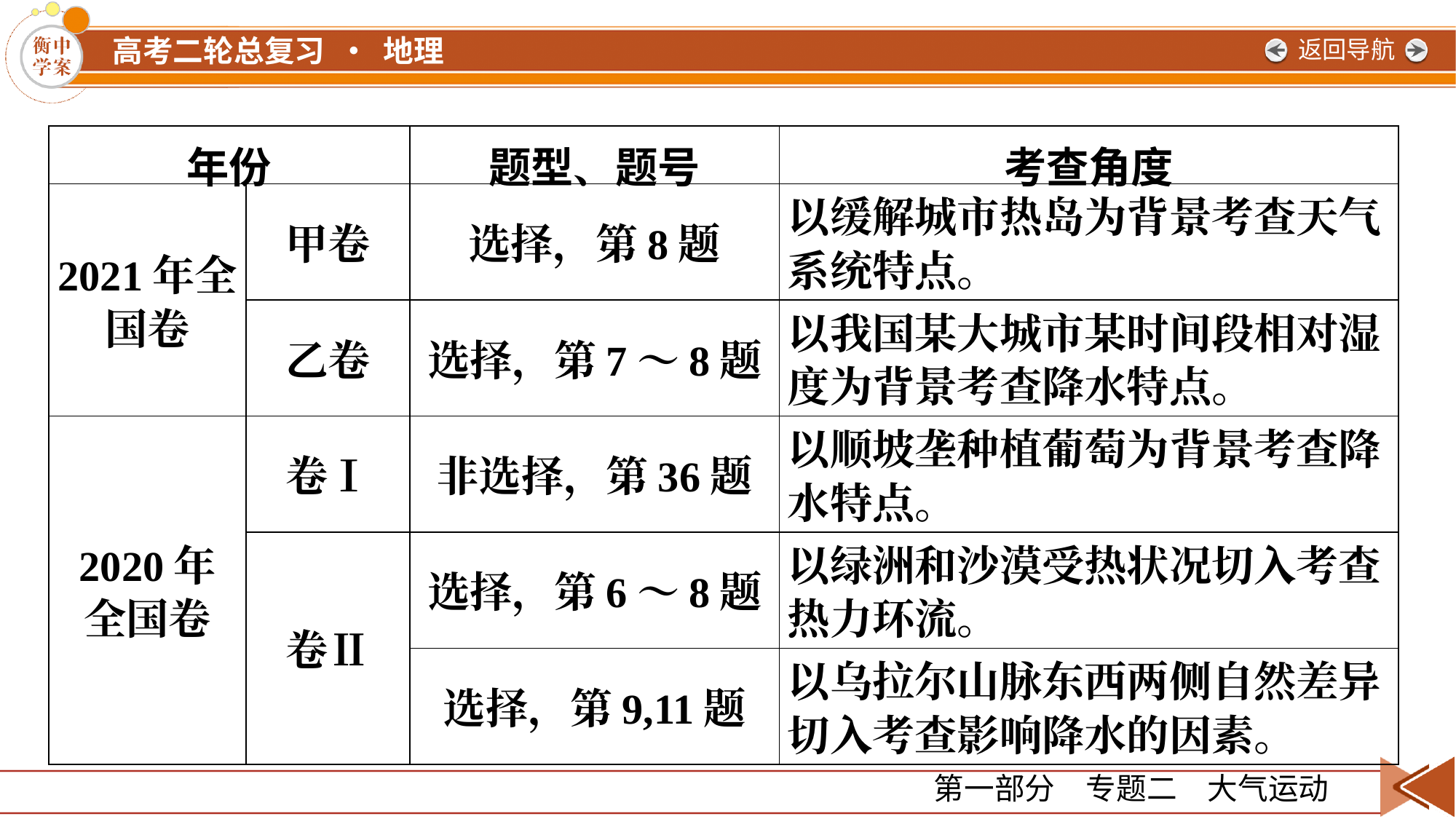

| 年份 |  | 题型、题号 | 考查角度 |
| --- | --- | --- | --- |
| 2021年全国卷 | 甲卷 | 选择，第8题 | 以缓解城市热岛为背景考查天气系统特点。 |
|  | 乙卷 | 选择，第7～8题 | 以我国某大城市某时间段相对湿度为背景考查降水特点。 |
| 2020年 全国卷 | 卷Ⅰ | 非选择，第36题 | 以顺坡垄种植葡萄为背景考查降水特点。 |
|  | 卷Ⅱ | 选择，第6～8题 | 以绿洲和沙漠受热状况切入考查热力环流。 |
|  |  | 选择，第9,11题 | 以乌拉尔山脉东西两侧自然差异切入考查影响降水的因素。 |